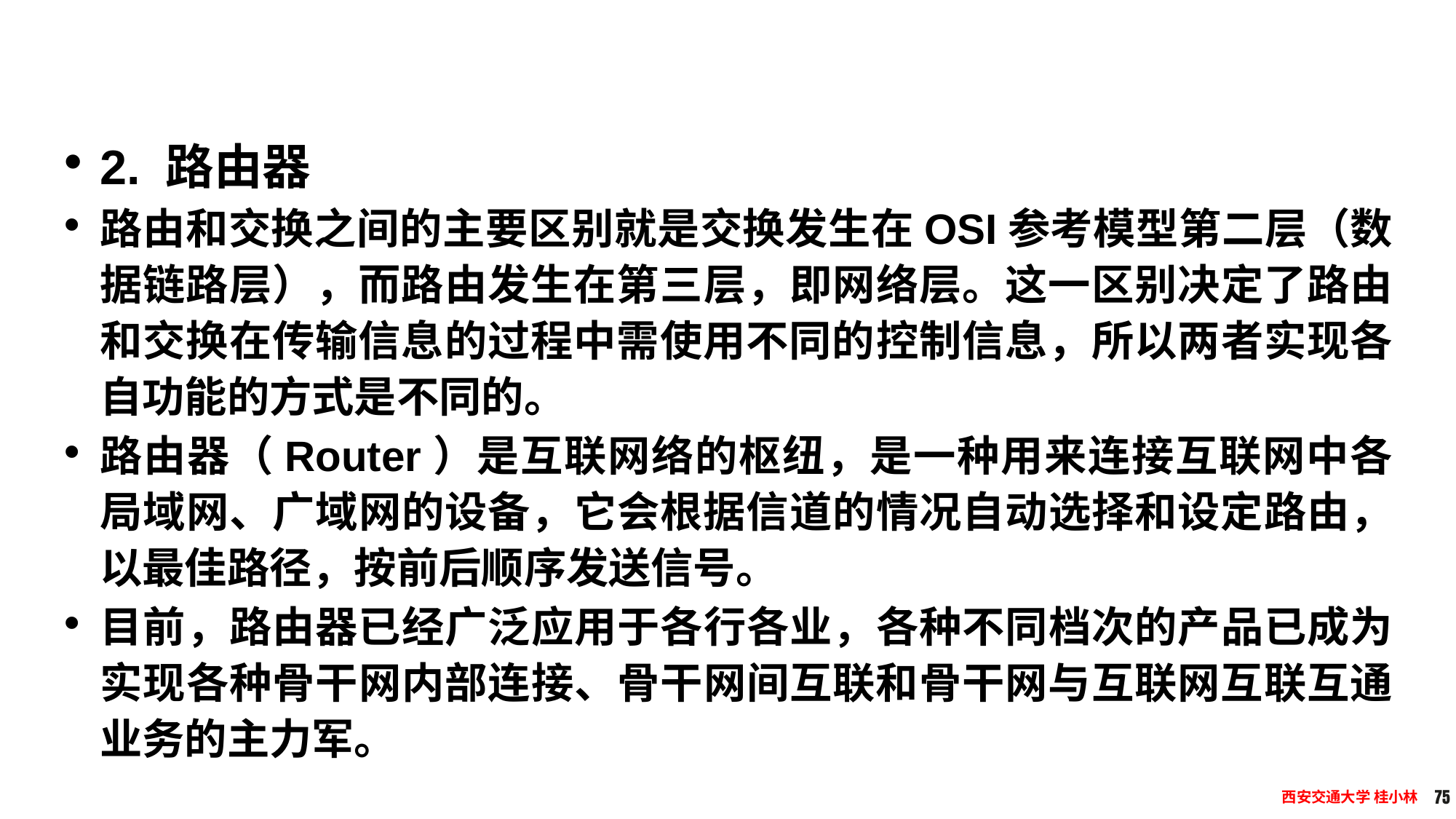

#
2. 路由器
路由和交换之间的主要区别就是交换发生在OSI参考模型第二层（数据链路层），而路由发生在第三层，即网络层。这一区别决定了路由和交换在传输信息的过程中需使用不同的控制信息，所以两者实现各自功能的方式是不同的。
路由器（Router）是互联网络的枢纽，是一种用来连接互联网中各局域网、广域网的设备，它会根据信道的情况自动选择和设定路由，以最佳路径，按前后顺序发送信号。
目前，路由器已经广泛应用于各行各业，各种不同档次的产品已成为实现各种骨干网内部连接、骨干网间互联和骨干网与互联网互联互通业务的主力军。